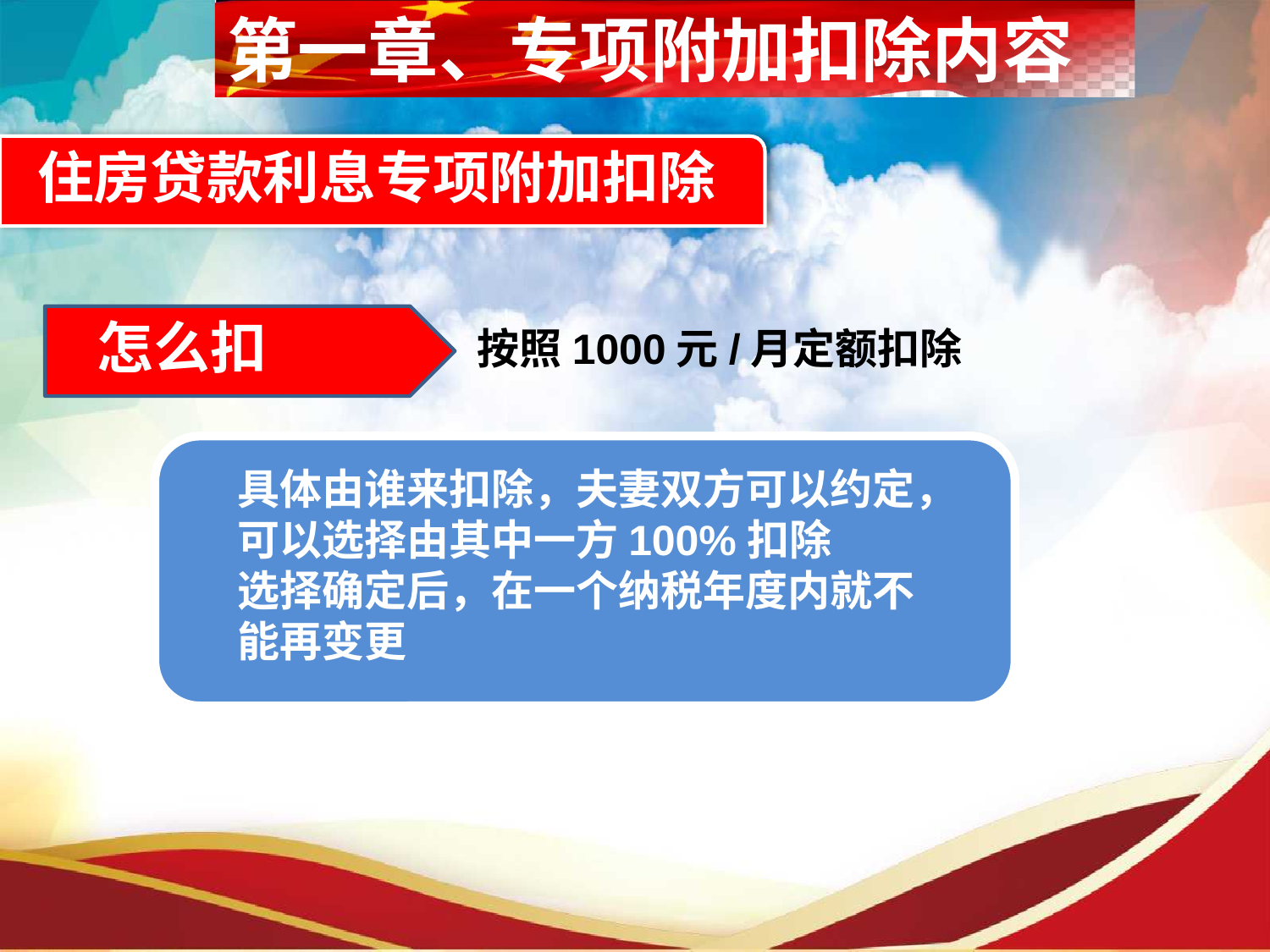

第一章、专项附加扣除内容

住房贷款利息专项附加扣除

怎么扣
按照1000元/月定额扣除

具体由谁来扣除，夫妻双方可以约定，可以选择由其中一方100%扣除
选择确定后，在一个纳税年度内就不能再变更